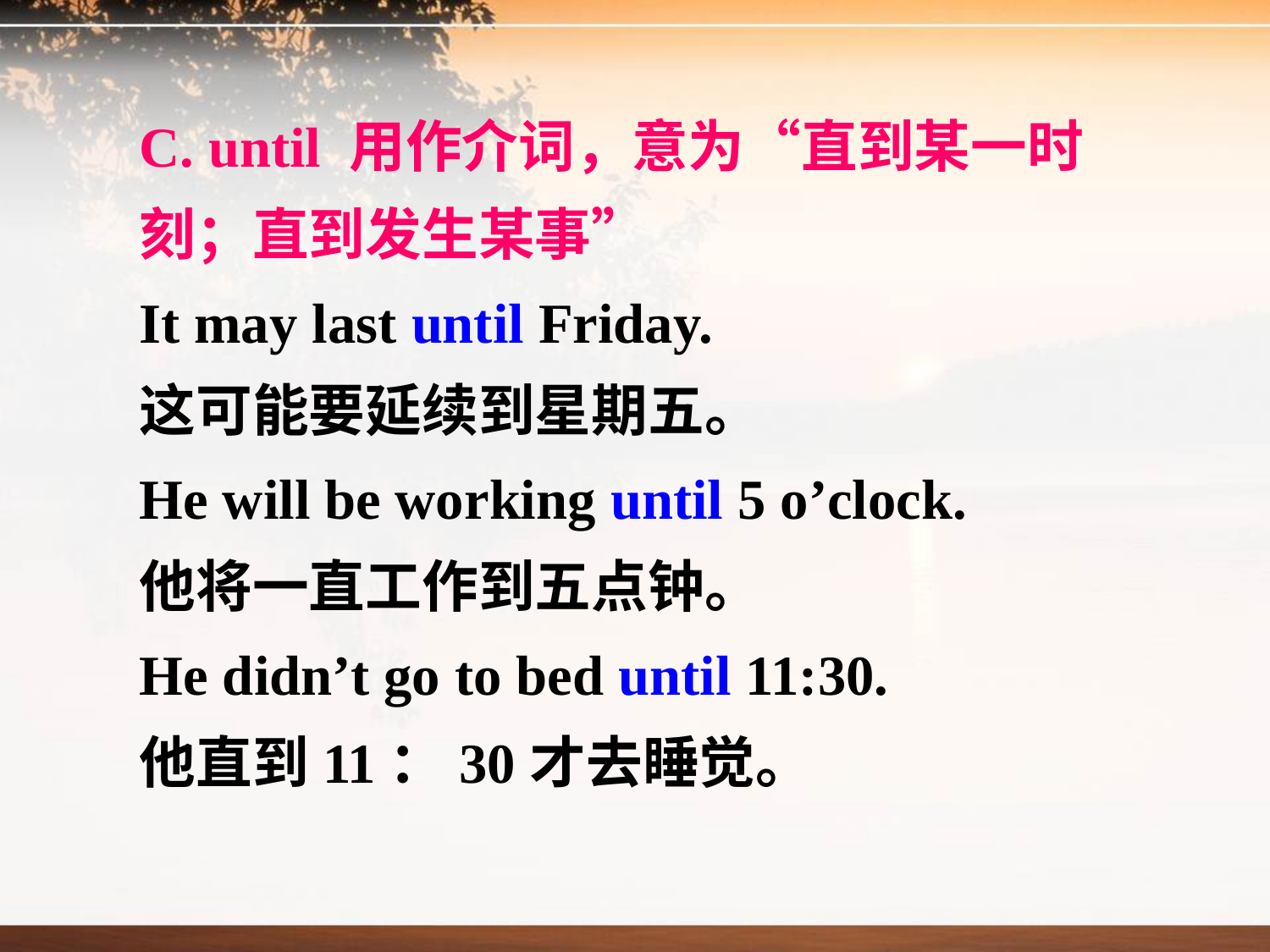

C. until 用作介词，意为“直到某一时刻；直到发生某事”
It may last until Friday.
这可能要延续到星期五。
He will be working until 5 o’clock.
他将一直工作到五点钟。
He didn’t go to bed until 11:30.
他直到11：30才去睡觉。